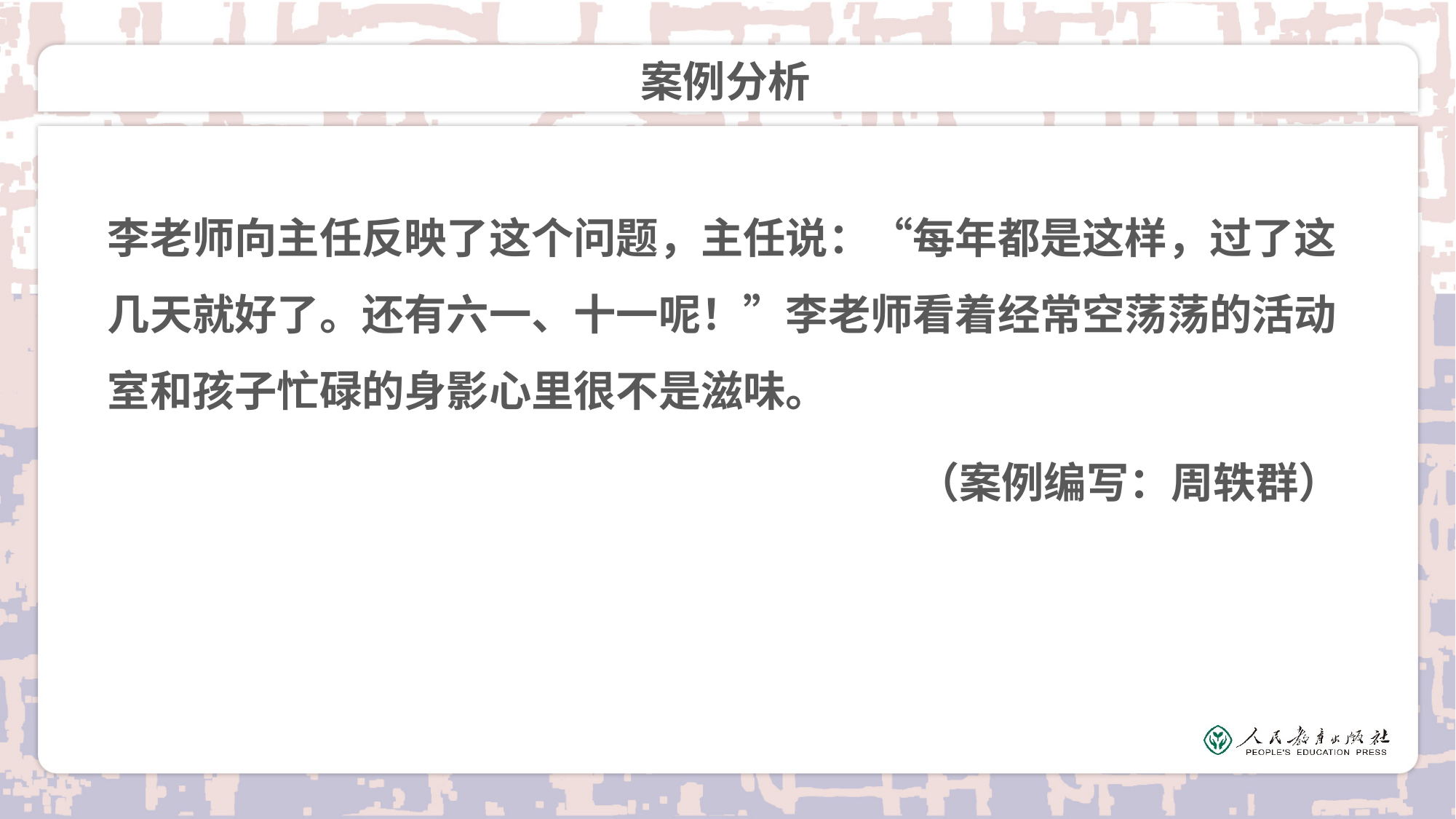

# 案例分析
李老师向主任反映了这个问题，主任说：“每年都是这样，过了这几天就好了。还有六一、十一呢！”李老师看着经常空荡荡的活动室和孩子忙碌的身影心里很不是滋味。
                                             （案例编写：周轶群）